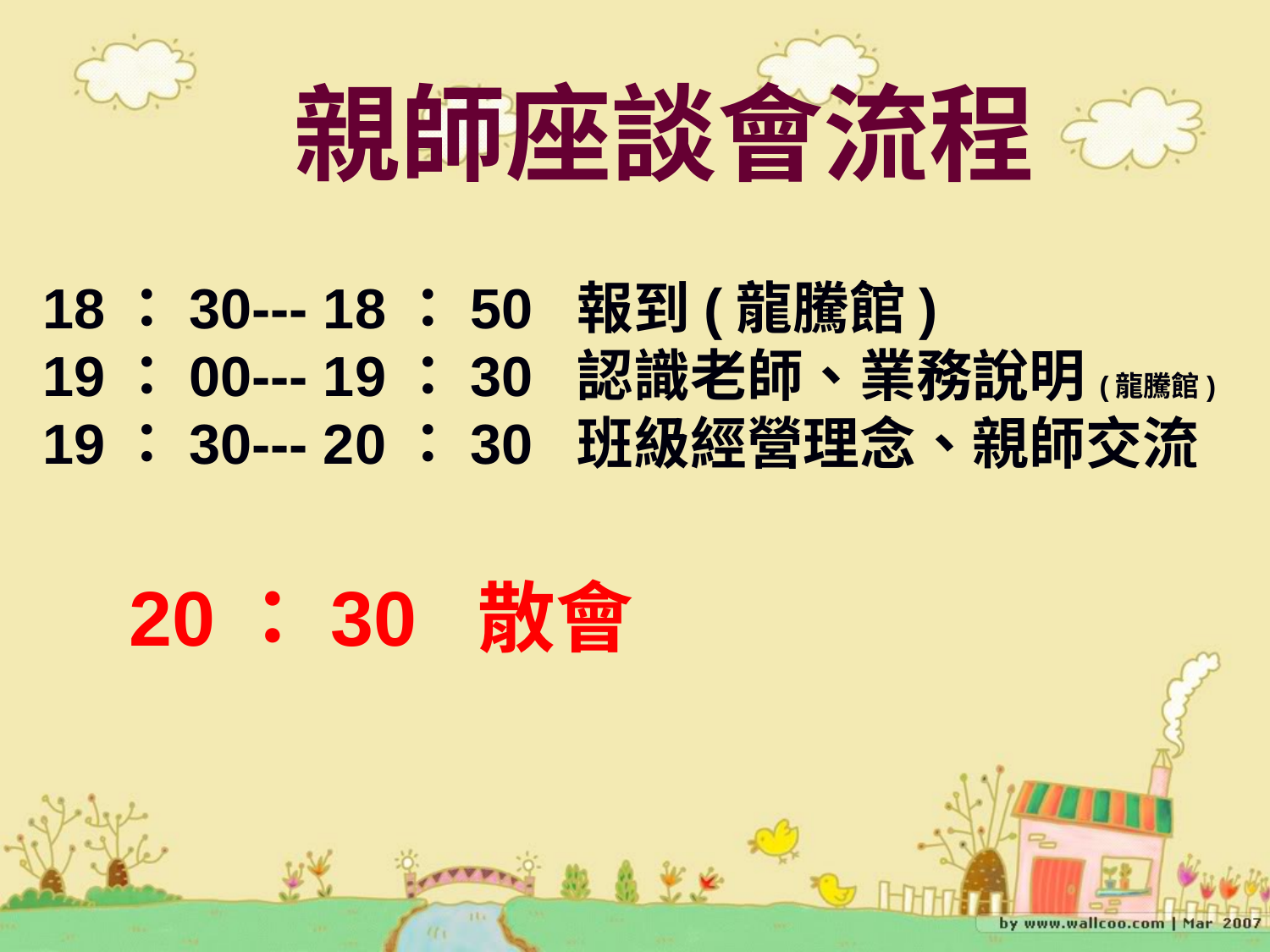

# 親師座談會流程
18：30--- 18：50  報到(龍騰館)
19：00--- 19：30  認識老師、業務說明(龍騰館)
19：30--- 20：30  班級經營理念、親師交流

    20：30  散會